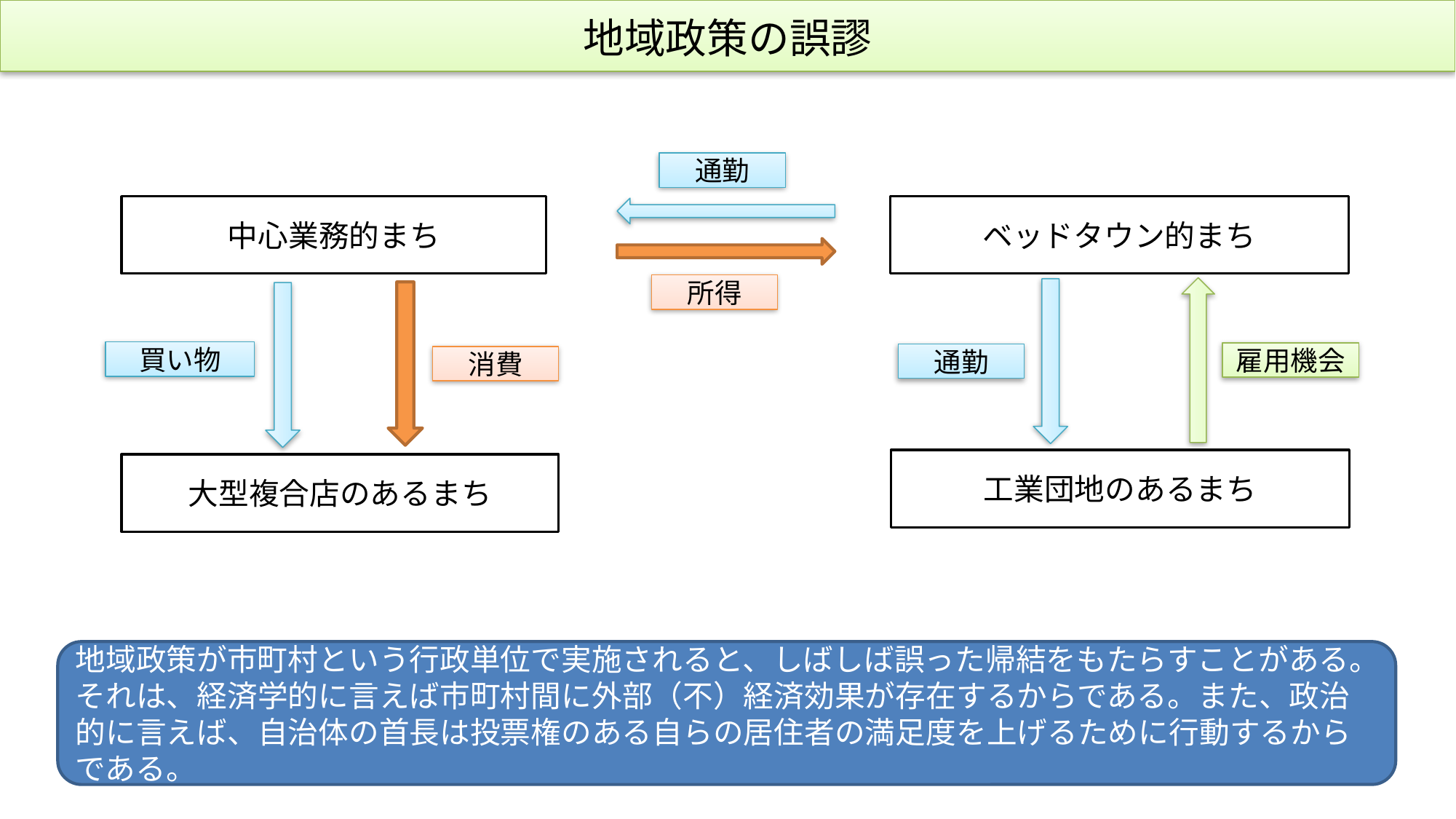

地域政策の誤謬
通勤
中心業務的まち
ベッドタウン的まち

所得
買い物
雇用機会

通勤

消費

工業団地のあるまち
大型複合店のあるまち
地域政策が市町村という行政単位で実施されると、しばしば誤った帰結をもたらすことがある。それは、経済学的に言えば市町村間に外部（不）経済効果が存在するからである。また、政治的に言えば、自治体の首長は投票権のある自らの居住者の満足度を上げるために行動するからである。